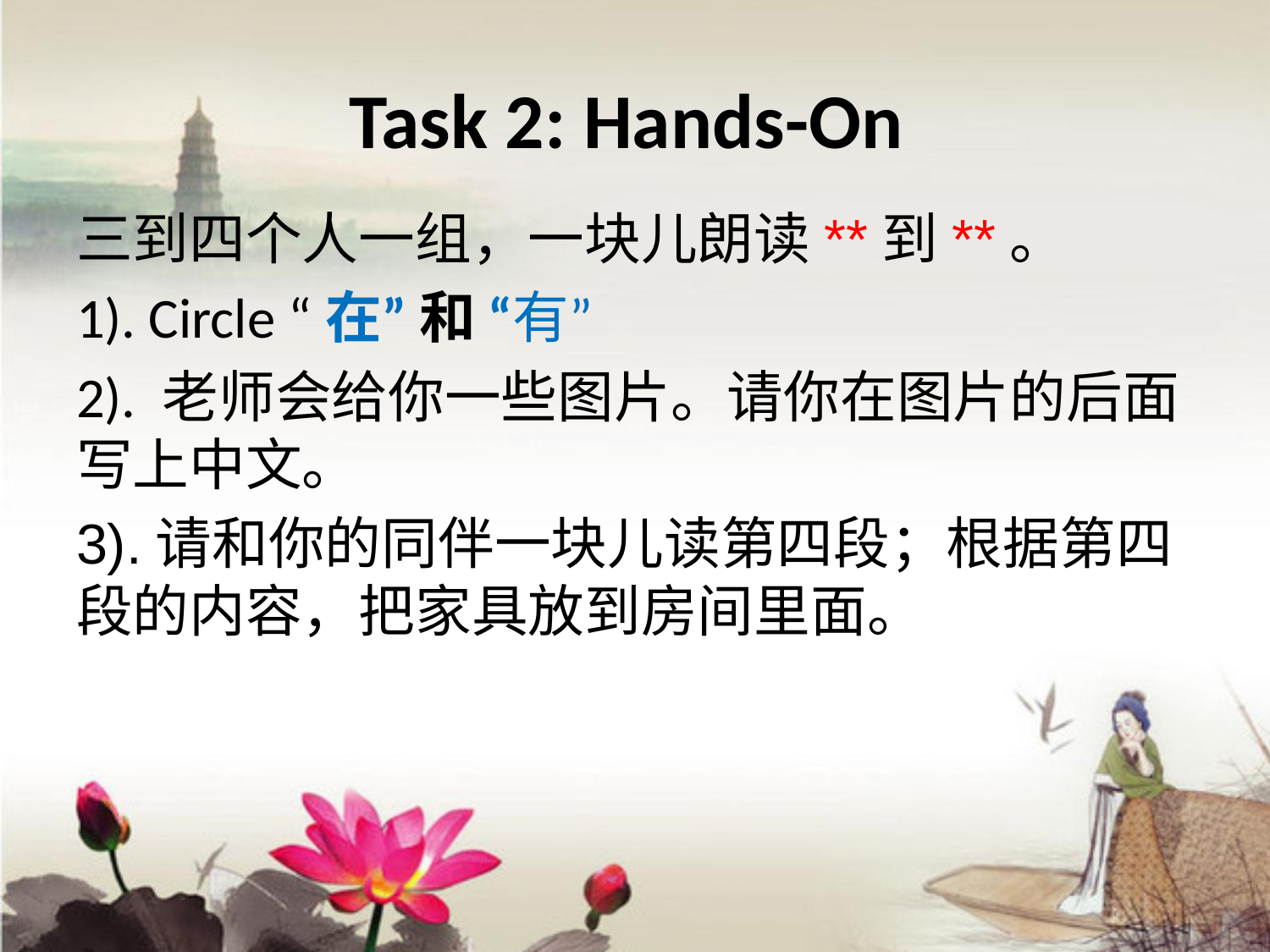

# Task 2: Hands-On
三到四个人一组，一块儿朗读**到**。
1). Circle “在” 和 “有”
2). 老师会给你一些图片。请你在图片的后面写上中文。
3).请和你的同伴一块儿读第四段；根据第四段的内容，把家具放到房间里面。